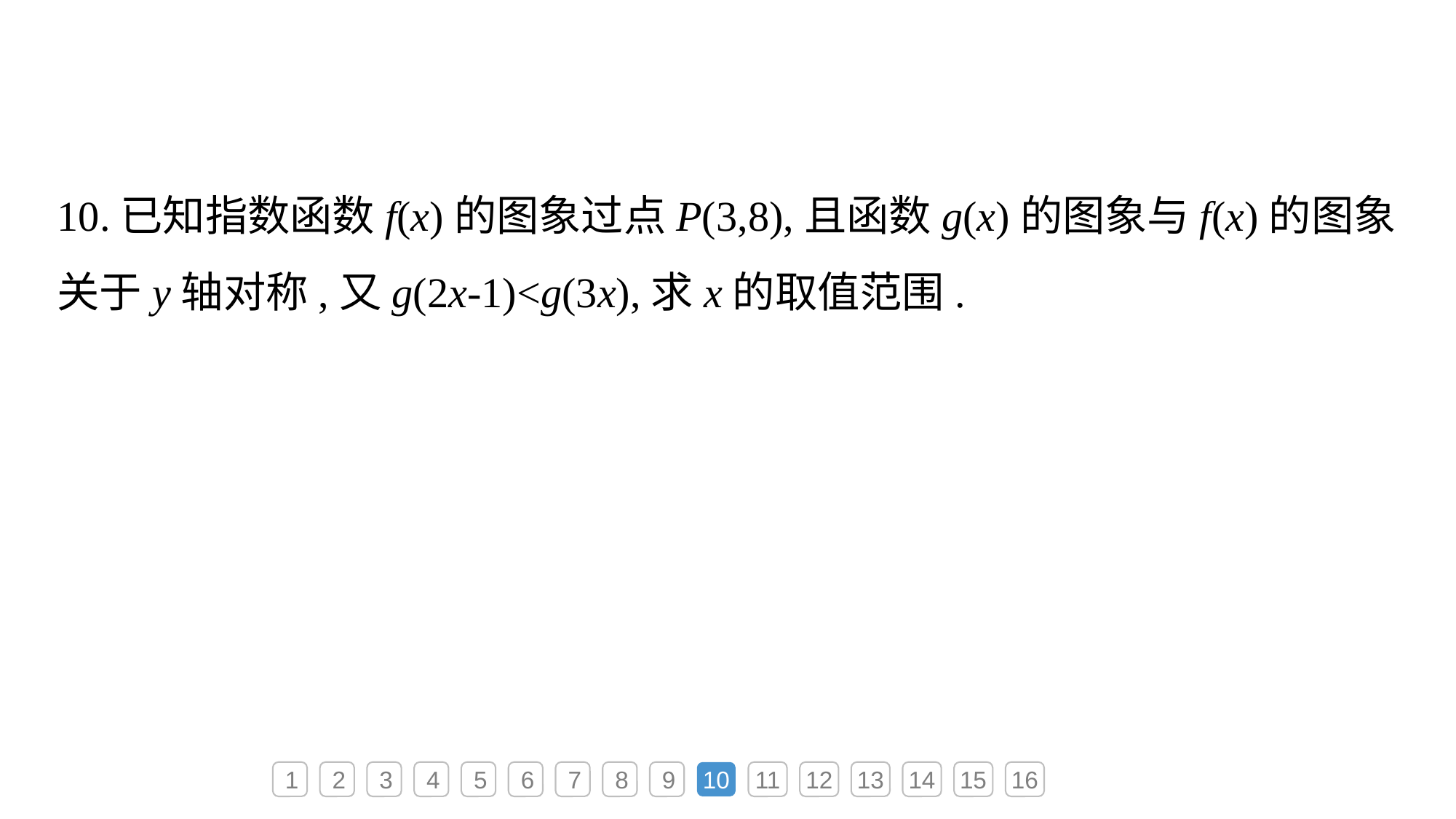

10.已知指数函数f(x)的图象过点P(3,8),且函数g(x)的图象与f(x)的图象关于y轴对称,又g(2x-1)<g(3x),求x的取值范围.
1
2
3
4
5
6
7
8
9
10
11
12
13
14
15
16